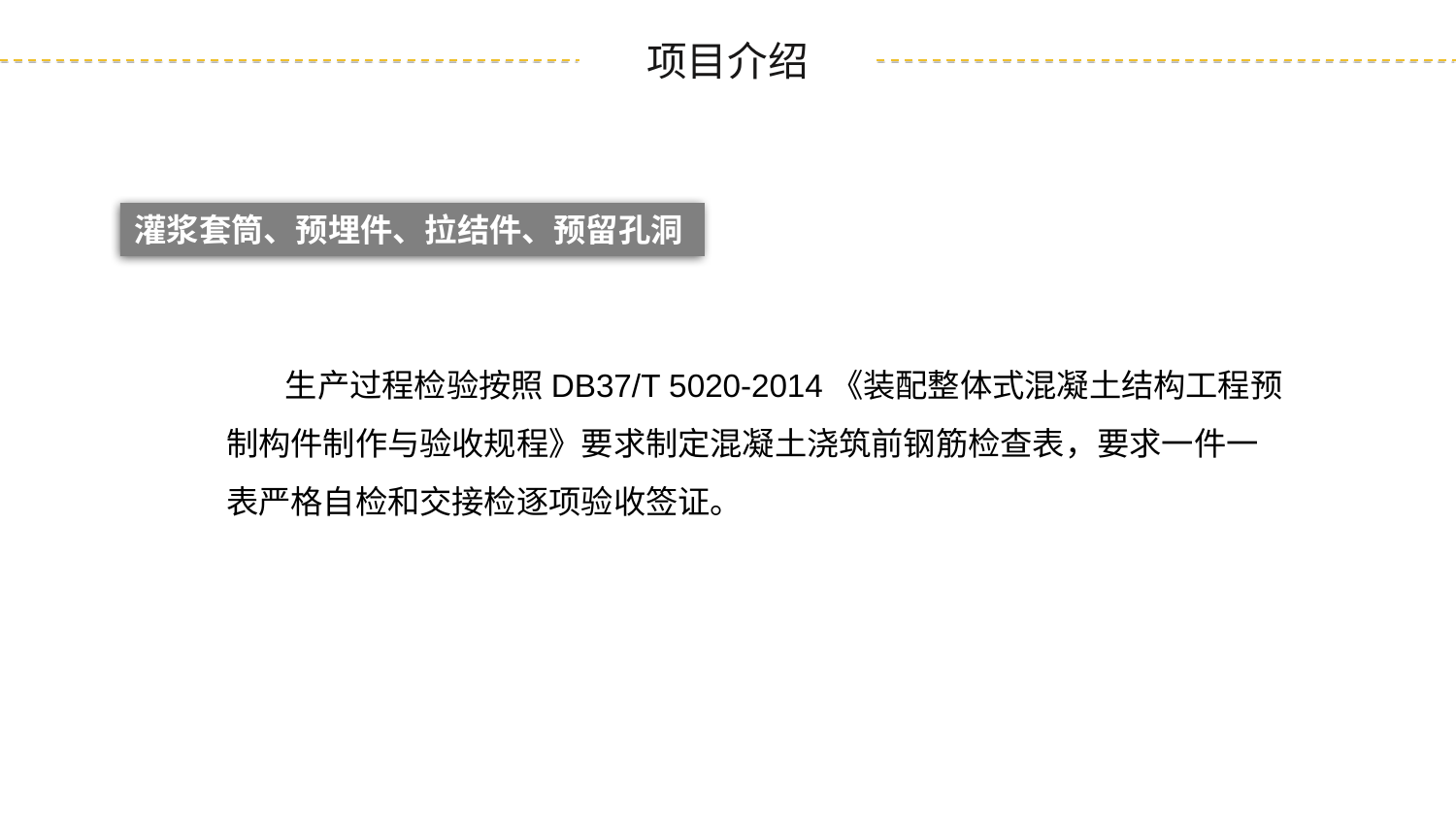

灌浆套筒、预埋件、拉结件、预留孔洞
       生产过程检验按照DB37/T 5020-2014《装配整体式混凝土结构工程预制构件制作与验收规程》要求制定混凝土浇筑前钢筋检查表，要求一件一表严格自检和交接检逐项验收签证。